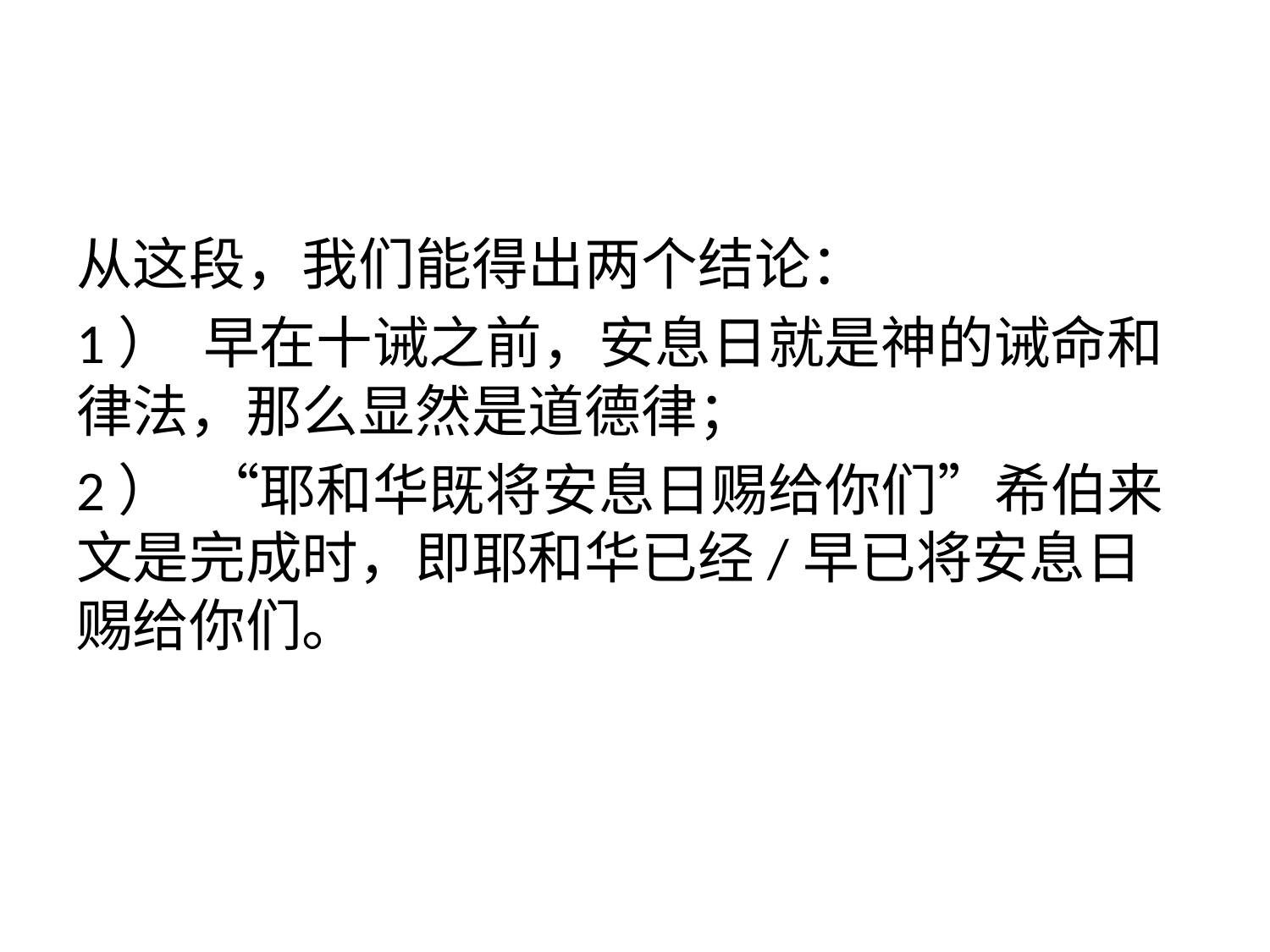

#
从这段，我们能得出两个结论：
1）	早在十诫之前，安息日就是神的诫命和律法，那么显然是道德律；
2）	“耶和华既将安息日赐给你们”希伯来文是完成时，即耶和华已经/早已将安息日赐给你们。